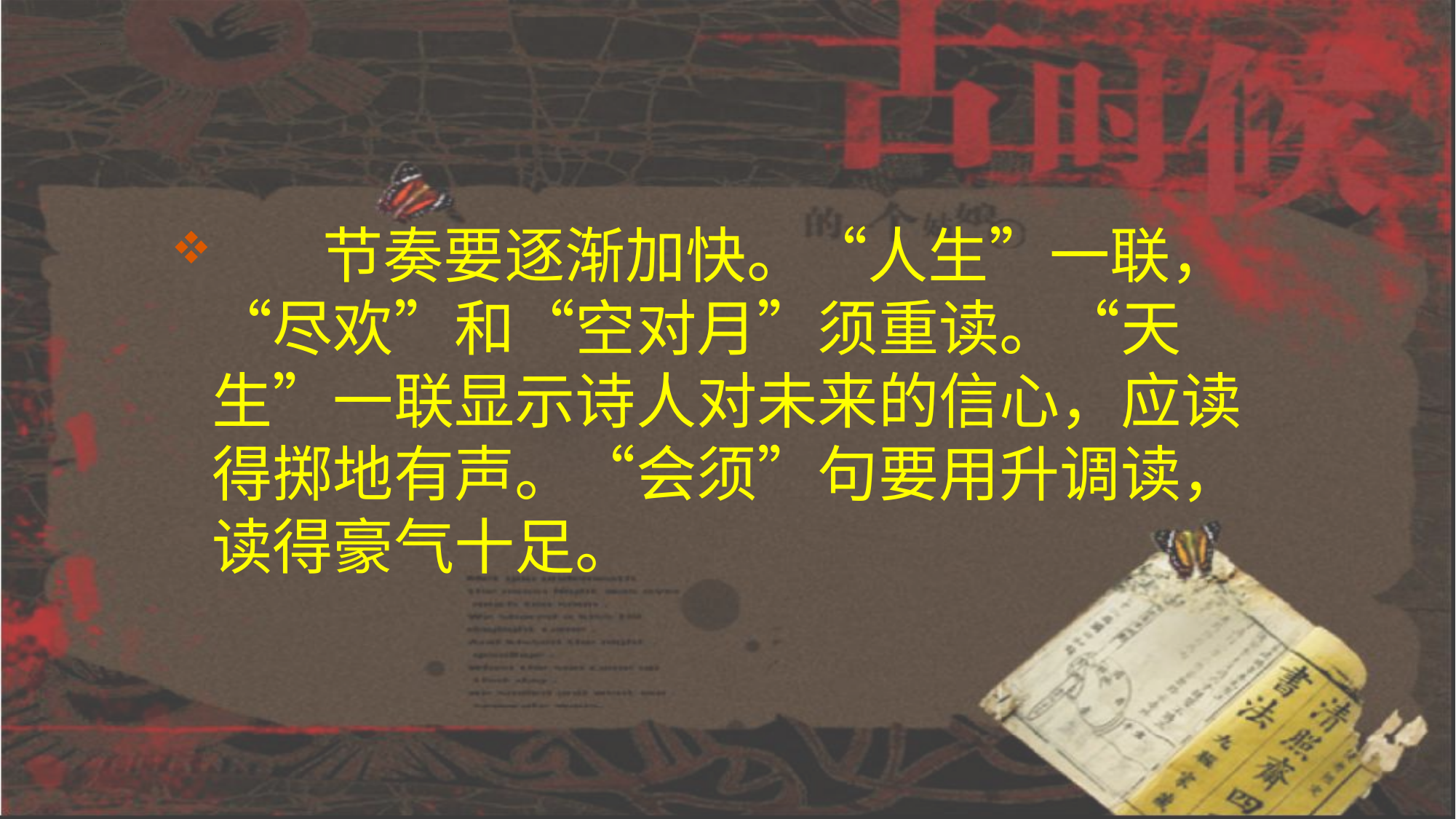

节奏要逐渐加快。“人生”一联，“尽欢”和“空对月”须重读。“天生”一联显示诗人对未来的信心，应读得掷地有声。“会须”句要用升调读，读得豪气十足。